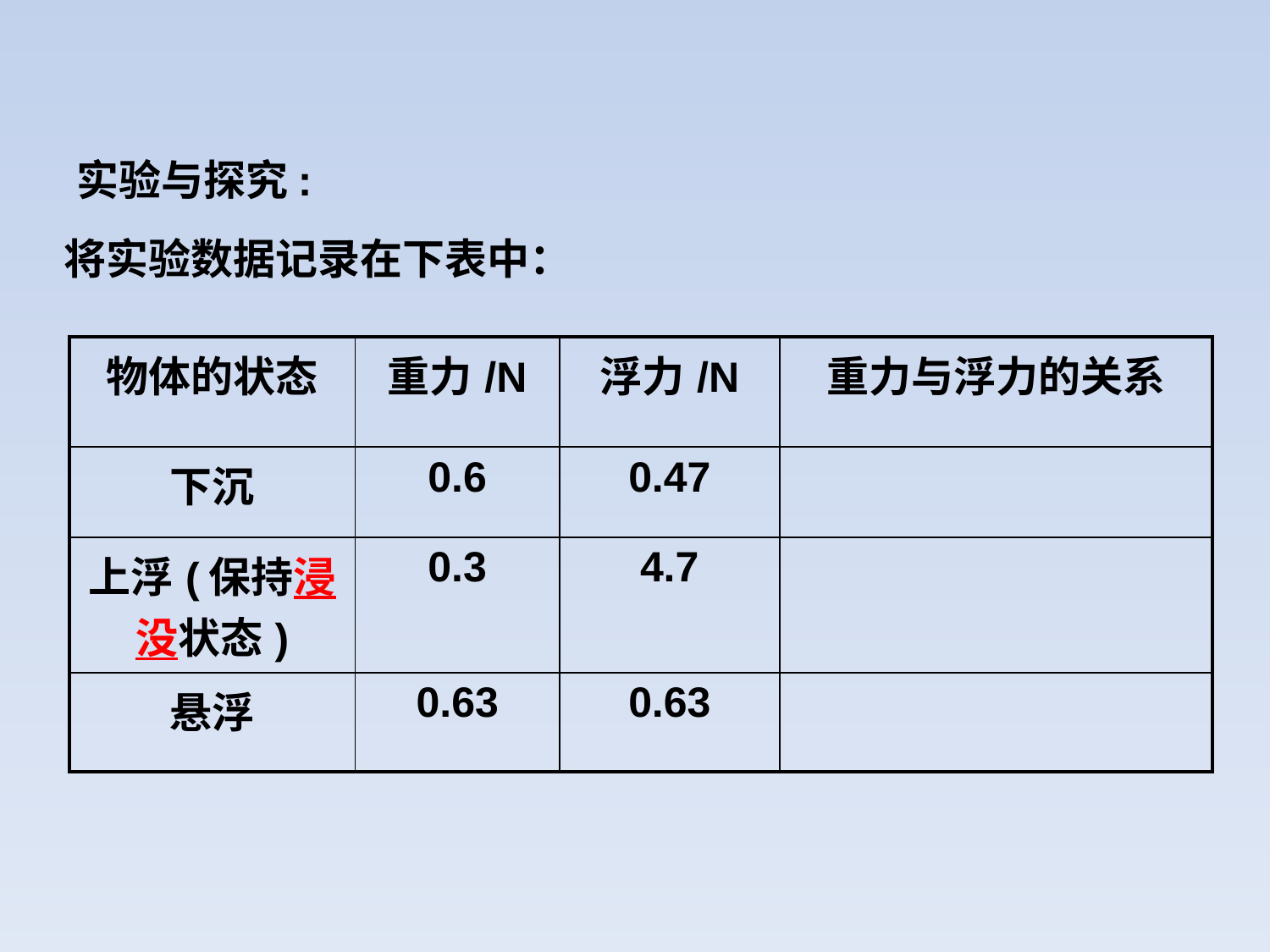

实验与探究:
将实验数据记录在下表中：
| 物体的状态 | 重力/N | 浮力/N | 重力与浮力的关系 |
| --- | --- | --- | --- |
| 下沉 | 0.6 | 0.47 |  |
| 上浮(保持浸没状态) | 0.3 | 4.7 |  |
| 悬浮 | 0.63 | 0.63 |  |